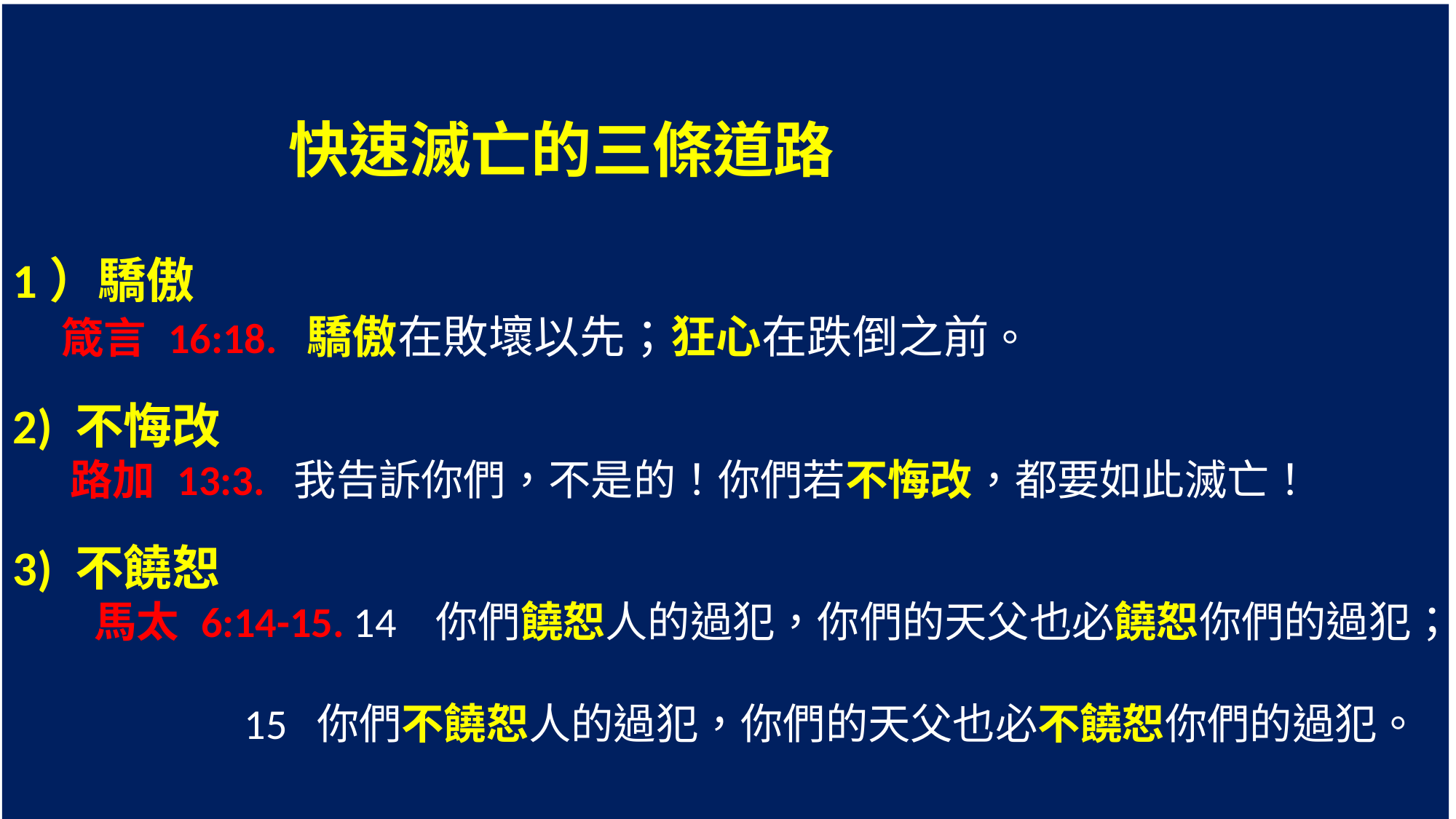

快速滅亡的三條道路

1）驕傲
    箴言 16:18.  驕傲在敗壞以先；狂心在跌倒之前。

2) 不悔改
    路加 13:3.  我告訴你們，不是的！你們若不悔改，都要如此滅亡！

3) 不饒恕
      馬太 6:14-15. 14   你們饒恕人的過犯，你們的天父也必饒恕你們的過犯；
                        15  你們不饒恕人的過犯，你們的天父也必不饒恕你們的過犯。